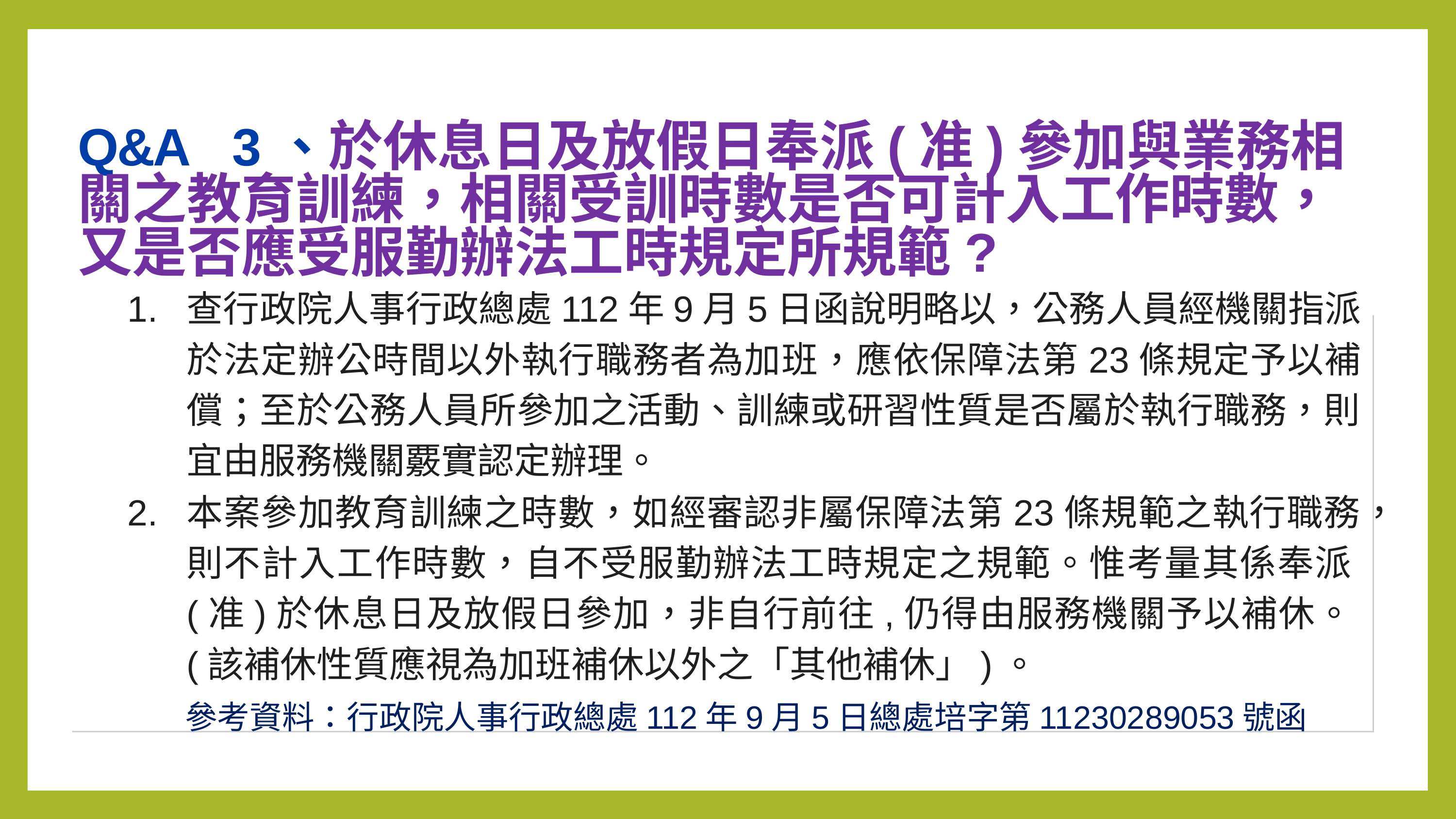

Q&A	3、於休息日及放假日奉派(准)參加與業務相關之教育訓練，相關受訓時數是否可計入工作時數，又是否應受服勤辦法工時規定所規範?
查行政院人事行政總處112年9月5日函說明略以，公務人員經機關指派於法定辦公時間以外執行職務者為加班，應依保障法第23條規定予以補償；至於公務人員所參加之活動、訓練或研習性質是否屬於執行職務，則宜由服務機關覈實認定辦理。
本案參加教育訓練之時數，如經審認非屬保障法第23條規範之執行職務，則不計入工作時數，自不受服勤辦法工時規定之規範。惟考量其係奉派(准)於休息日及放假日參加，非自行前往,仍得由服務機關予以補休。(該補休性質應視為加班補休以外之「其他補休」)。
      參考資料：行政院人事行政總處112年9月5日總處培字第11230289053號函